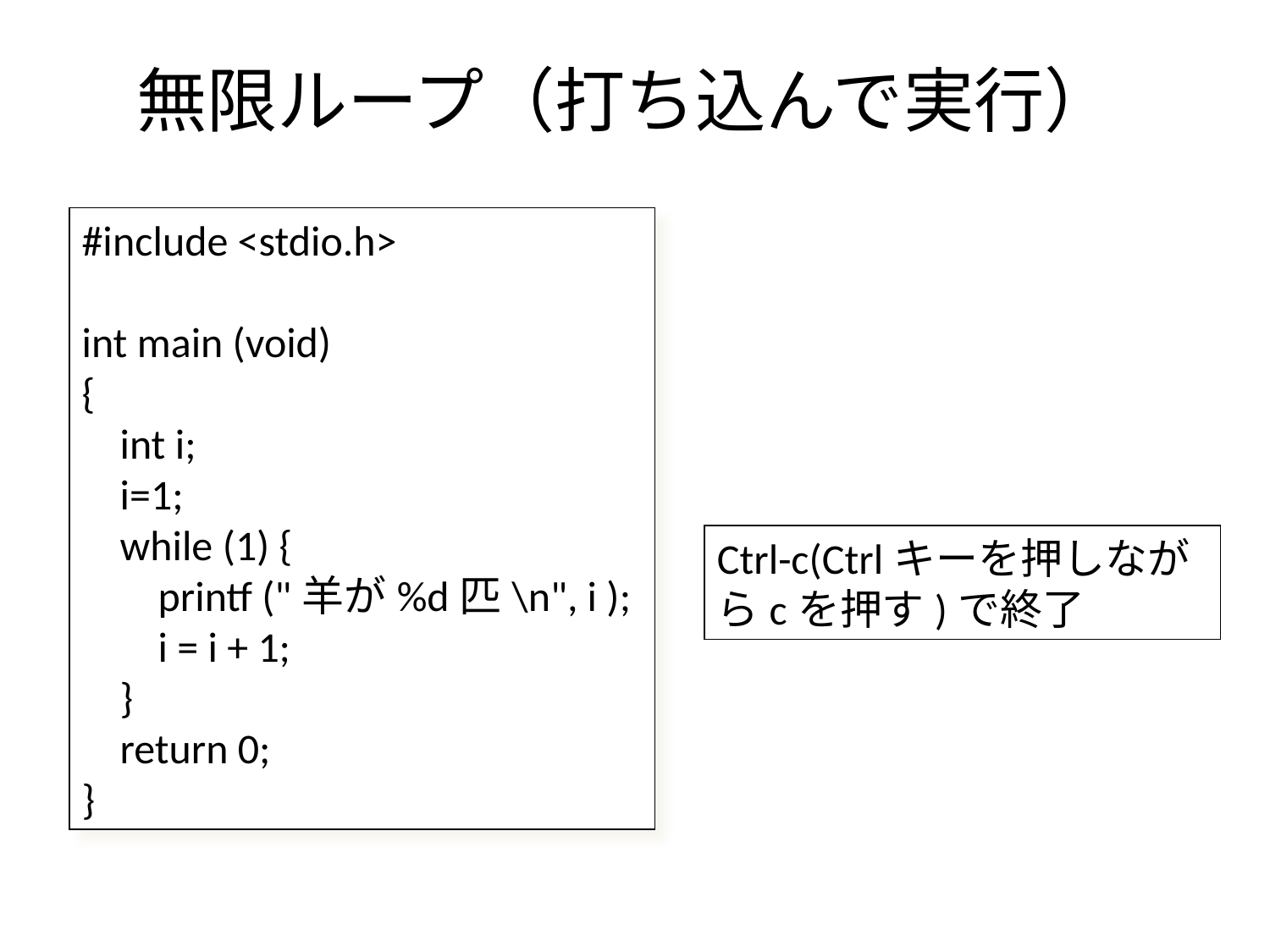

# 無限ループ（打ち込んで実行）
#include <stdio.h>

int main (void)
{
    int i;
    i=1;
    while (1) {
        printf ("羊が%d匹\n", i );
        i = i + 1;
    }
    return 0;
}
Ctrl-c(Ctrlキーを押しながらcを押す)で終了